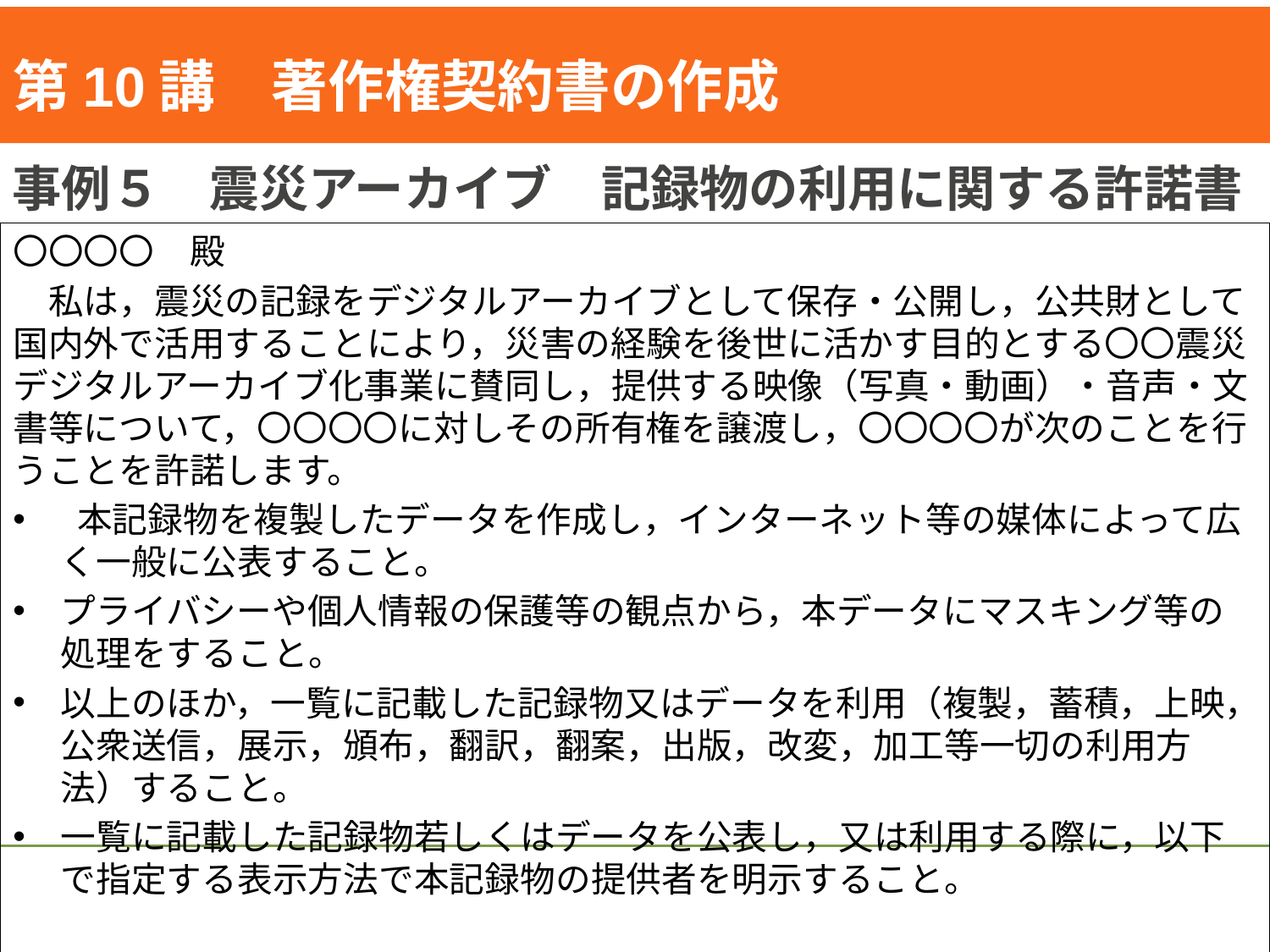

#
第10講　著作権契約書の作成
事例５　震災アーカイブ　記録物の利用に関する許諾書
〇〇〇〇　殿
　私は，震災の記録をデジタルアーカイブとして保存・公開し，公共財として国内外で活用することにより，災害の経験を後世に活かす目的とする〇〇震災デジタルアーカイブ化事業に賛同し，提供する映像（写真・動画）・音声・文書等について，〇〇〇〇に対しその所有権を譲渡し，〇〇〇〇が次のことを行うことを許諾します。
 本記録物を複製したデータを作成し，インターネット等の媒体によって広く一般に公表すること。
プライバシーや個人情報の保護等の観点から，本データにマスキング等の処理をすること。
以上のほか，一覧に記載した記録物又はデータを利用（複製，蓄積，上映，公衆送信，展示，頒布，翻訳，翻案，出版，改変，加工等一切の利用方法）すること。
一覧に記載した記録物若しくはデータを公表し，又は利用する際に，以下で指定する表示方法で本記録物の提供者を明示すること。